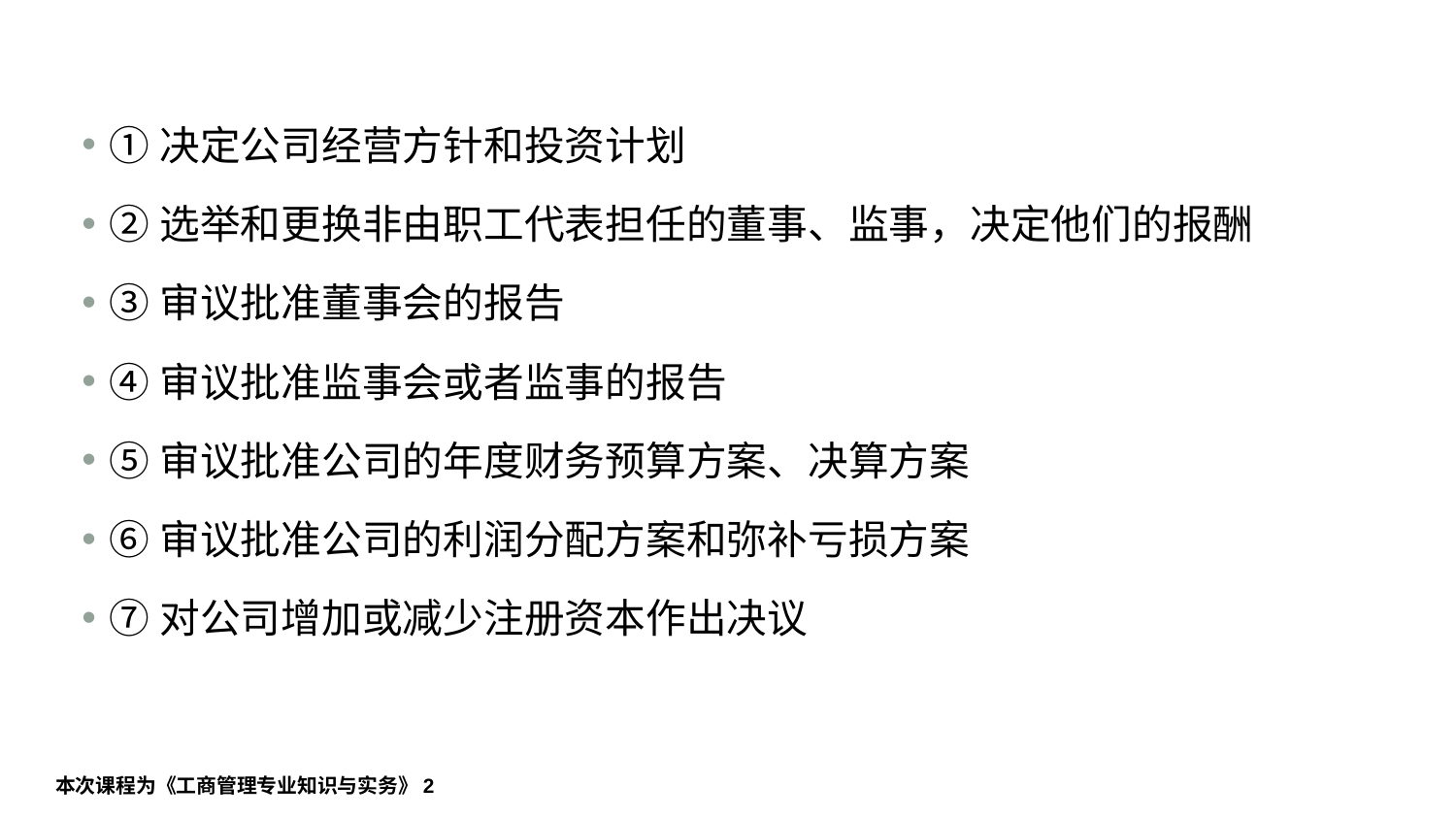

#
①决定公司经营方针和投资计划
②选举和更换非由职工代表担任的董事、监事，决定他们的报酬
③审议批准董事会的报告
④审议批准监事会或者监事的报告
⑤审议批准公司的年度财务预算方案、决算方案
⑥审议批准公司的利润分配方案和弥补亏损方案
⑦对公司增加或减少注册资本作出决议